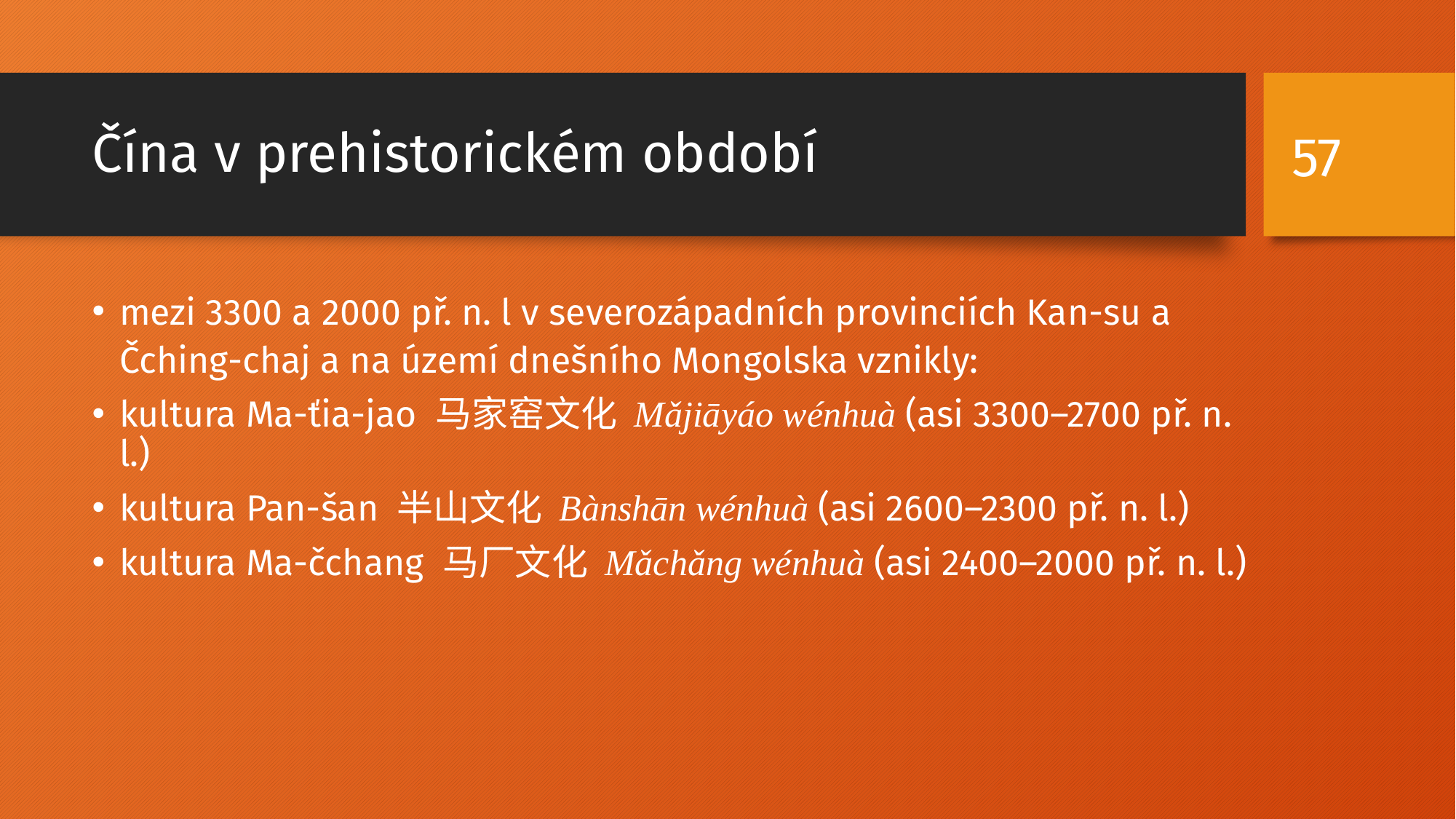

57
# Čína v prehistorickém období
mezi 3300 a 2000 př. n. l v severozápadních provinciích Kan-su a Čching-chaj a na území dnešního Mongolska vznikly:
kultura Ma-ťia-jao 马家窑文化 Mǎjiāyáo wénhuà (asi 3300–2700 př. n. l.)
kultura Pan-šan 半山文化 Bànshān wénhuà (asi 2600–2300 př. n. l.)
kultura Ma-čchang 马厂文化 Mǎchǎng wénhuà (asi 2400–2000 př. n. l.)